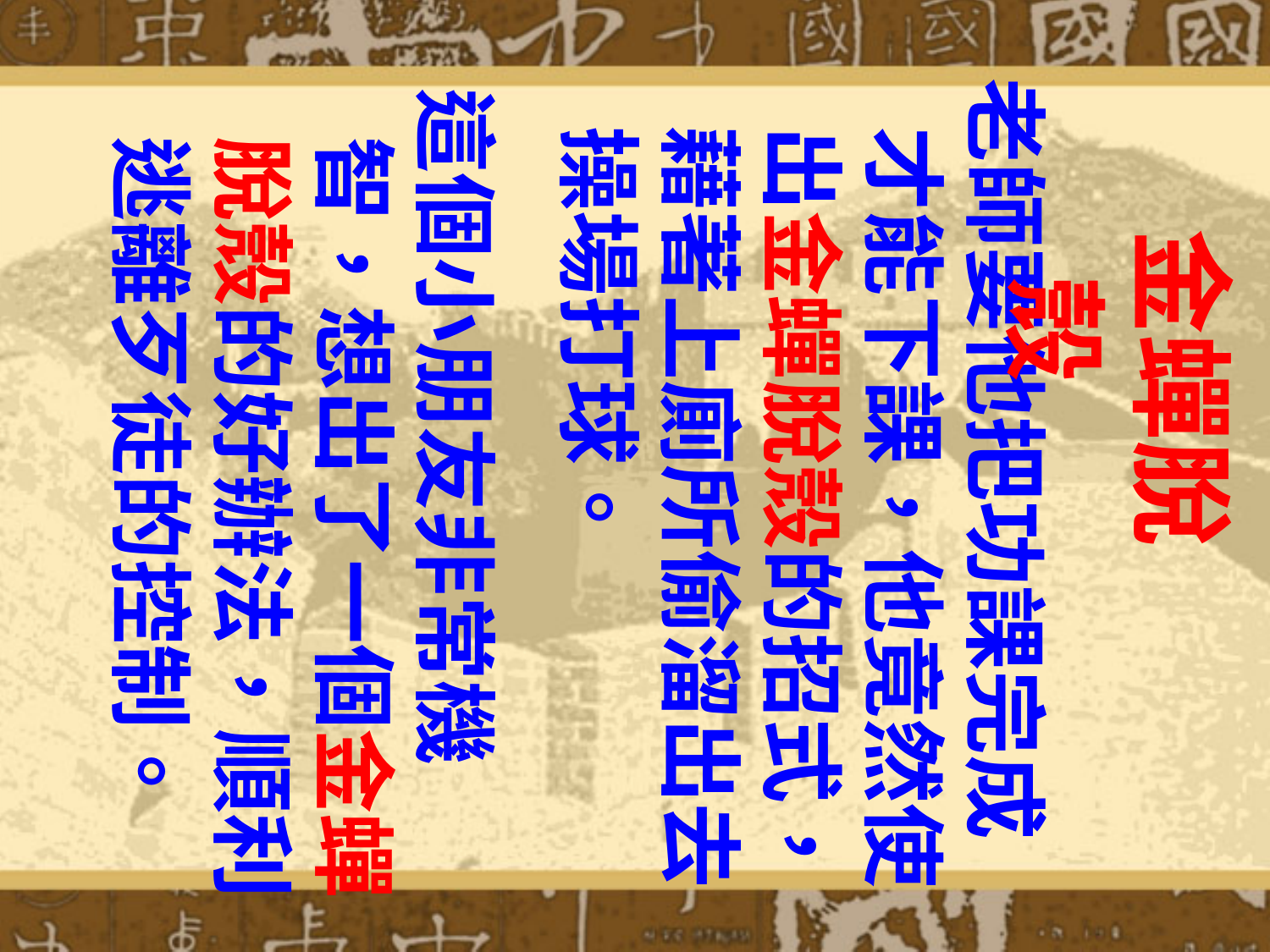

老師要他把功課完成才能下課，他竟然使出金蟬脫殼的招式，藉著上廁所偷溜出去操場打球。
這個小朋友非常機智，想出了一個金蟬脫殼的好辦法，順利逃離歹徒的控制。
金蟬脫殼